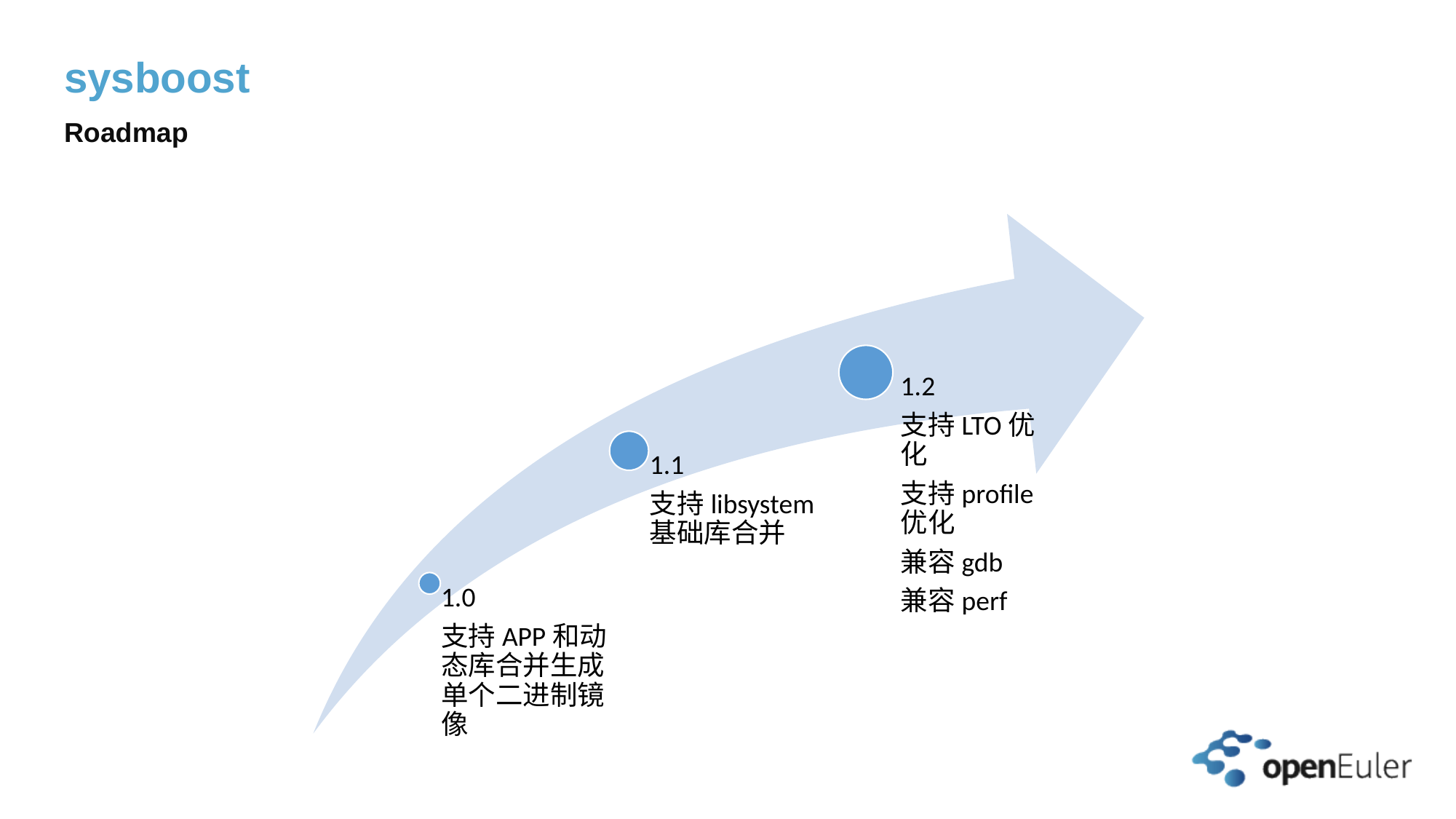

# sysboost
Roadmap
1.0
支持APP和动态库合并生成单个二进制镜像
1.1
支持libsystem基础库合并
1.2
支持LTO优化
支持profile优化
兼容gdb
兼容perf